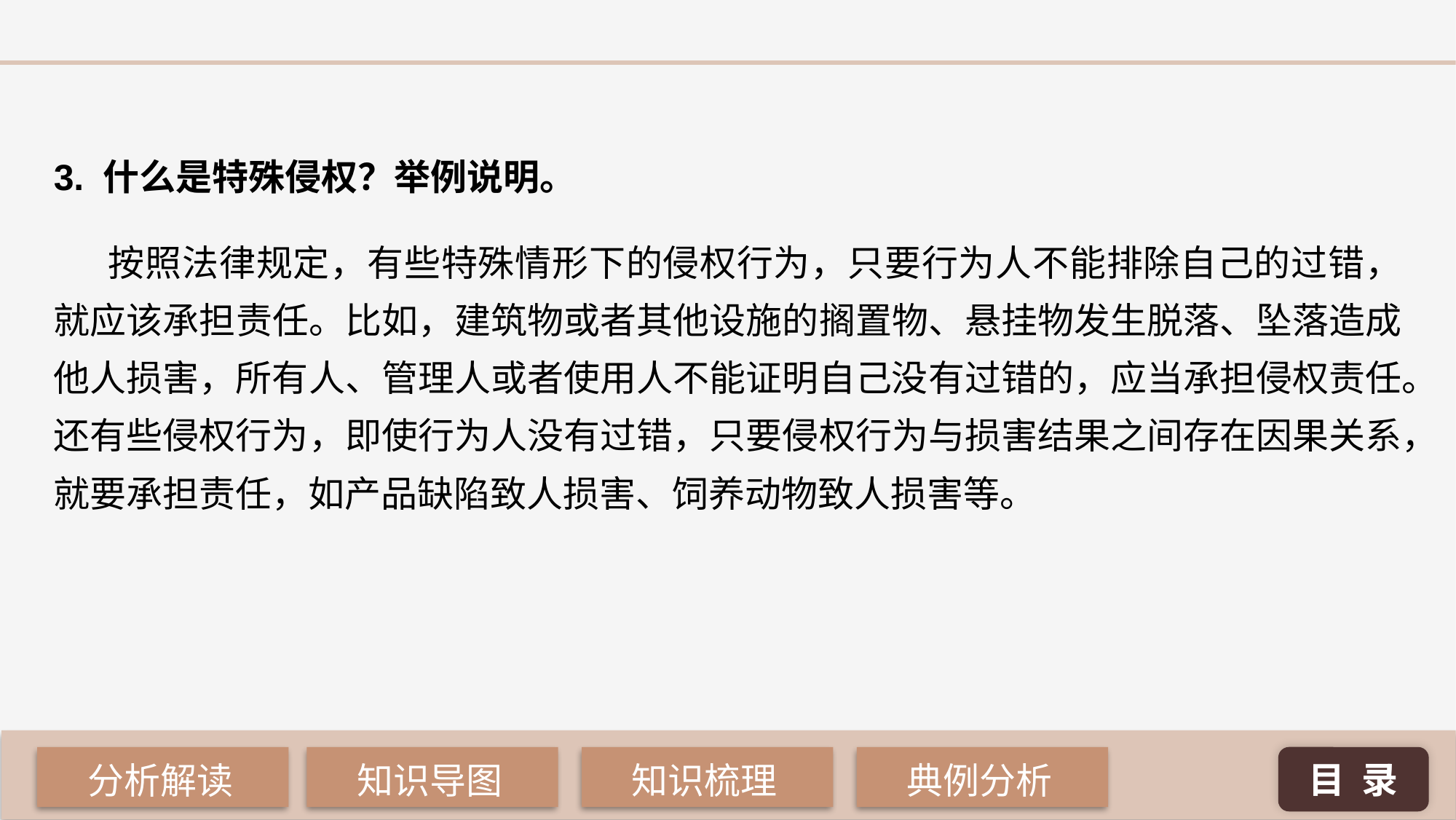

3. 什么是特殊侵权？举例说明。
按照法律规定，有些特殊情形下的侵权行为，只要行为人不能排除自己的过错，就应该承担责任。比如，建筑物或者其他设施的搁置物、悬挂物发生脱落、坠落造成他人损害，所有人、管理人或者使用人不能证明自己没有过错的，应当承担侵权责任。还有些侵权行为，即使行为人没有过错，只要侵权行为与损害结果之间存在因果关系，就要承担责任，如产品缺陷致人损害、饲养动物致人损害等。